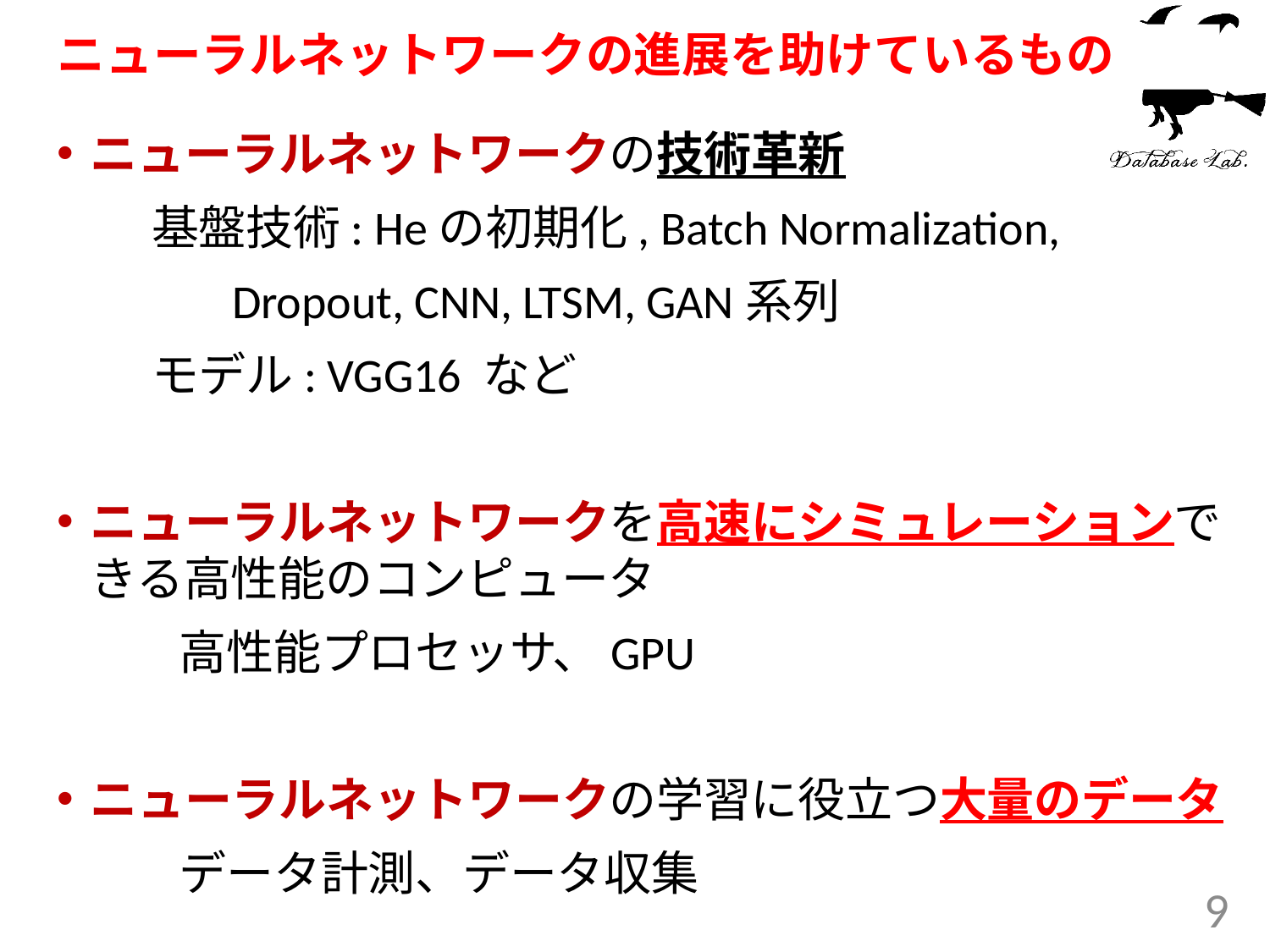

# ニューラルネットワークの進展を助けているもの
ニューラルネットワークの技術革新
　　基盤技術: Heの初期化, Batch Normalization,
		     Dropout, CNN, LTSM, GAN系列
　　モデル: VGG16 など

ニューラルネットワークを高速にシミュレーションできる高性能のコンピュータ
	高性能プロセッサ、GPU

ニューラルネットワークの学習に役立つ大量のデータ
	データ計測、データ収集

9